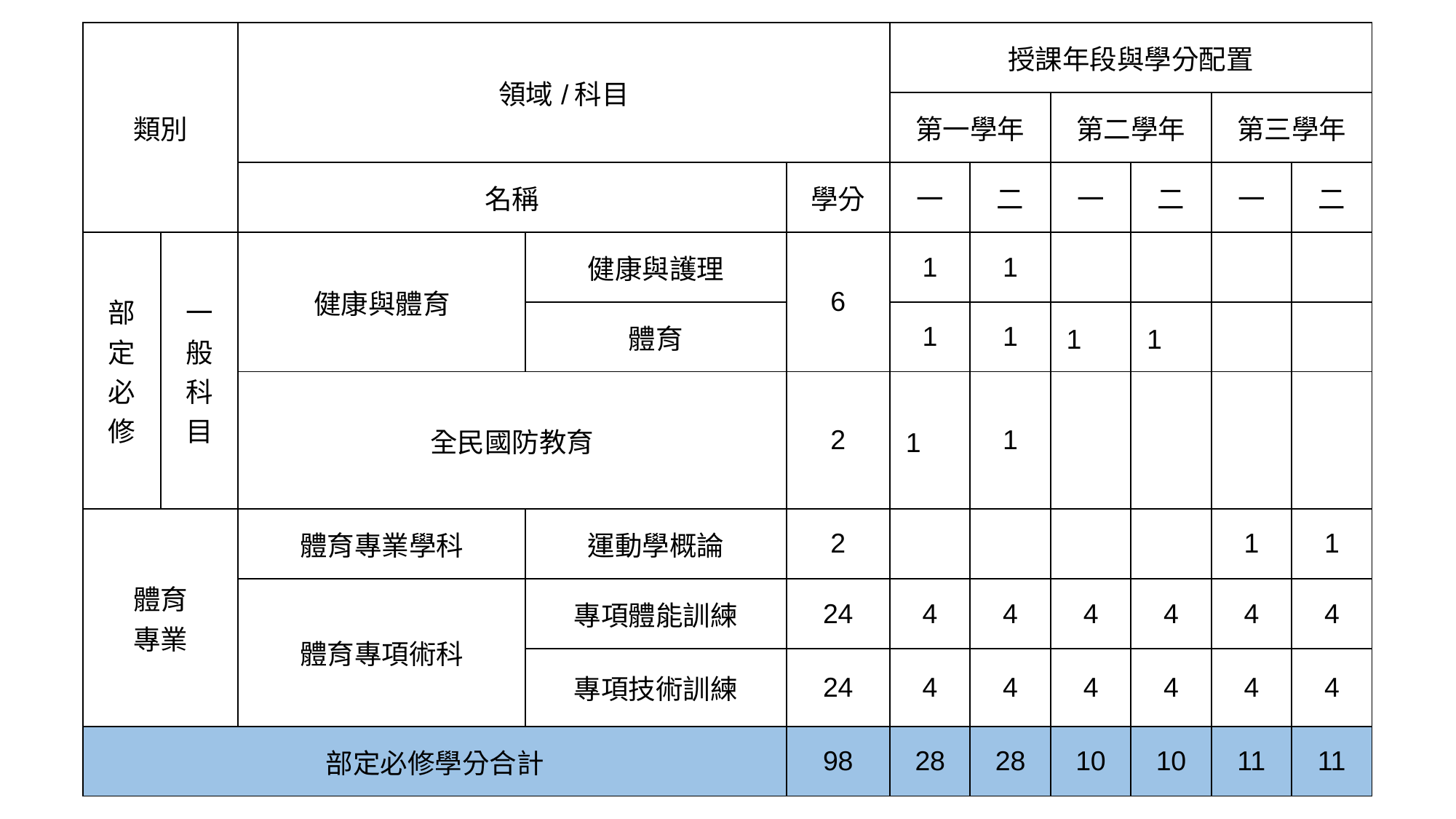

| 類別 |  | 領域/科目 |  |  | 授課年段與學分配置 |  |  |  |  |  |
| --- | --- | --- | --- | --- | --- | --- | --- | --- | --- | --- |
|  |  |  |  |  | 第一學年 |  | 第二學年 |  | 第三學年 |  |
|  |  | 名稱 |  | 學分 | 一 | 二 | 一 | 二 | 一 | 二 |
| 部 定 必 修 | 一 般 科 目 | 健康與體育 | 健康與護理 | 6 | 1 | 1 |  |  |  |  |
|  |  |  | 體育 |  | 1 | 1 | 1 | 1 |  |  |
|  |  | 全民國防教育 |  | 2 | 1 | 1 |  |  |  |  |
| 體育 專業 |  | 體育專業學科 | 運動學概論 | 2 |  |  |  |  | 1 | 1 |
|  |  | 體育專項術科 | 專項體能訓練 | 24 | 4 | 4 | 4 | 4 | 4 | 4 |
|  |  |  | 專項技術訓練 | 24 | 4 | 4 | 4 | 4 | 4 | 4 |
| 部定必修學分合計 |  |  |  | 98 | 28 | 28 | 10 | 10 | 11 | 11 |